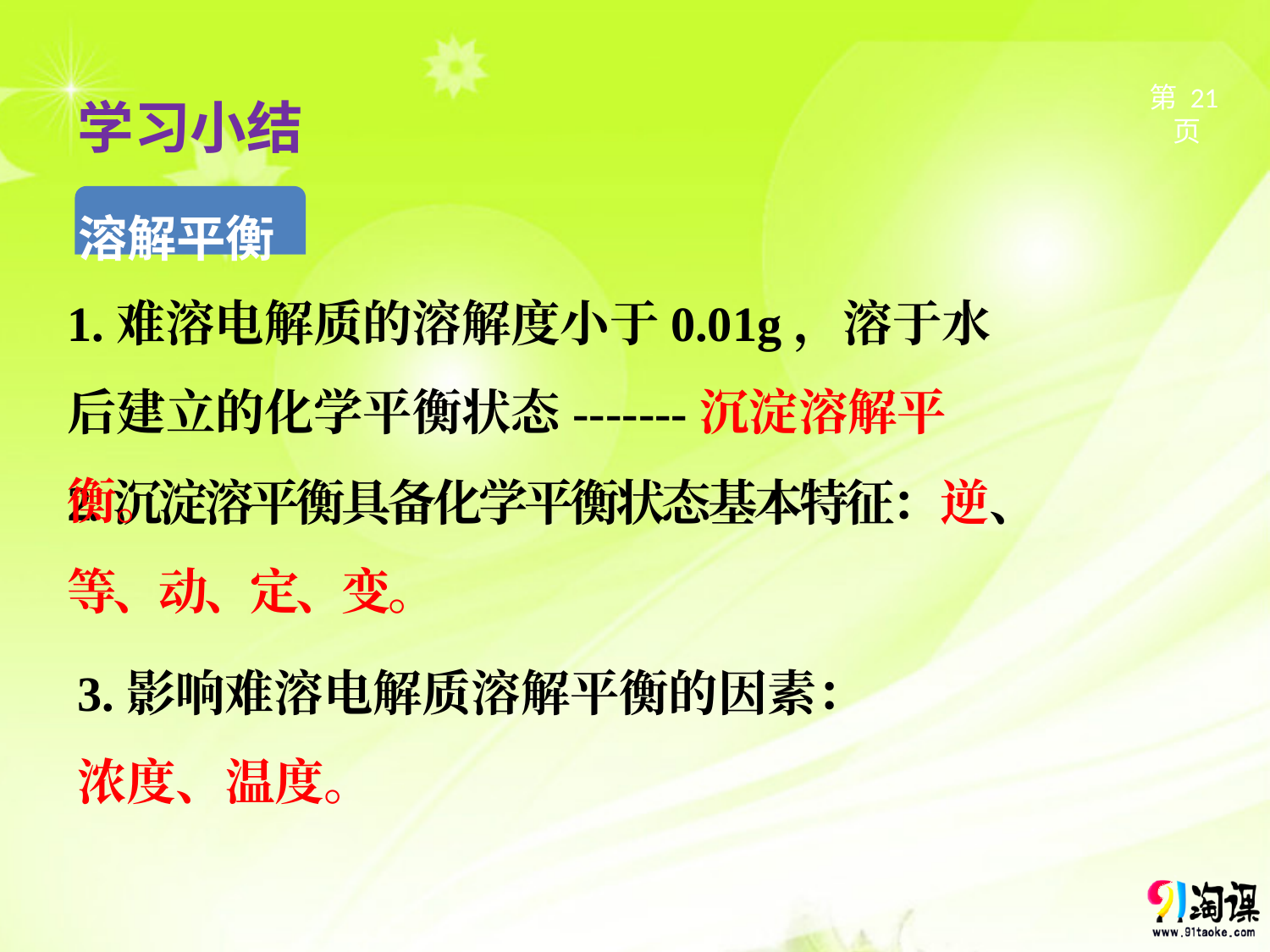

学习小结
溶解平衡
1.难溶电解质的溶解度小于0.01g，溶于水后建立的化学平衡状态-------沉淀溶解平衡。
2.沉淀溶平衡具备化学平衡状态基本特征：逆、等、动、定、变。
3.影响难溶电解质溶解平衡的因素：浓度、温度。